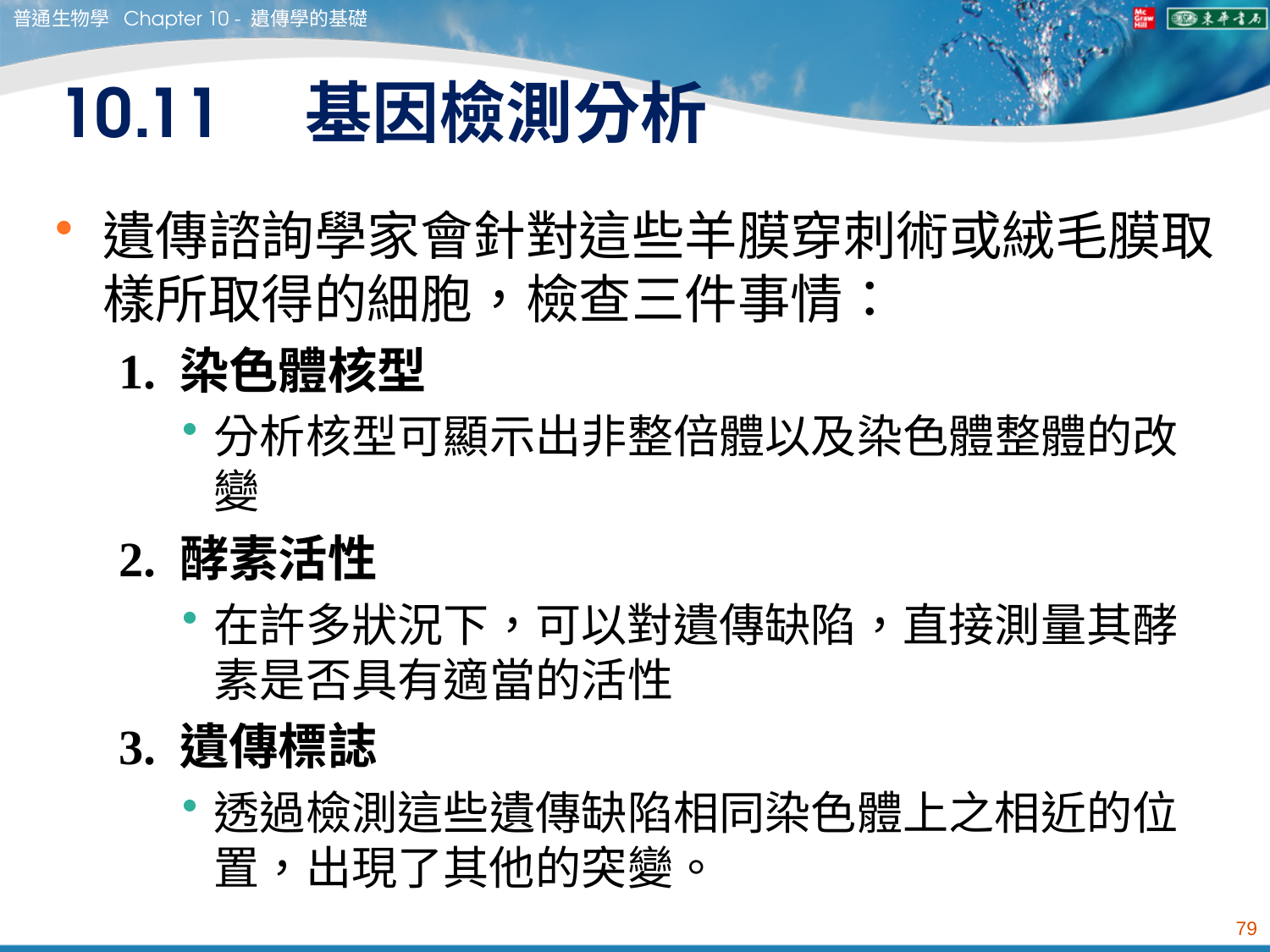

普通生物學  Chapter 10 - 遺傳學的基礎
# 10.11　基因檢測分析
遺傳諮詢學家會針對這些羊膜穿刺術或絨毛膜取樣所取得的細胞，檢查三件事情：
1. 染色體核型
分析核型可顯示出非整倍體以及染色體整體的改變
2. 酵素活性
在許多狀況下，可以對遺傳缺陷，直接測量其酵素是否具有適當的活性
3. 遺傳標誌
透過檢測這些遺傳缺陷相同染色體上之相近的位置，出現了其他的突變。
79